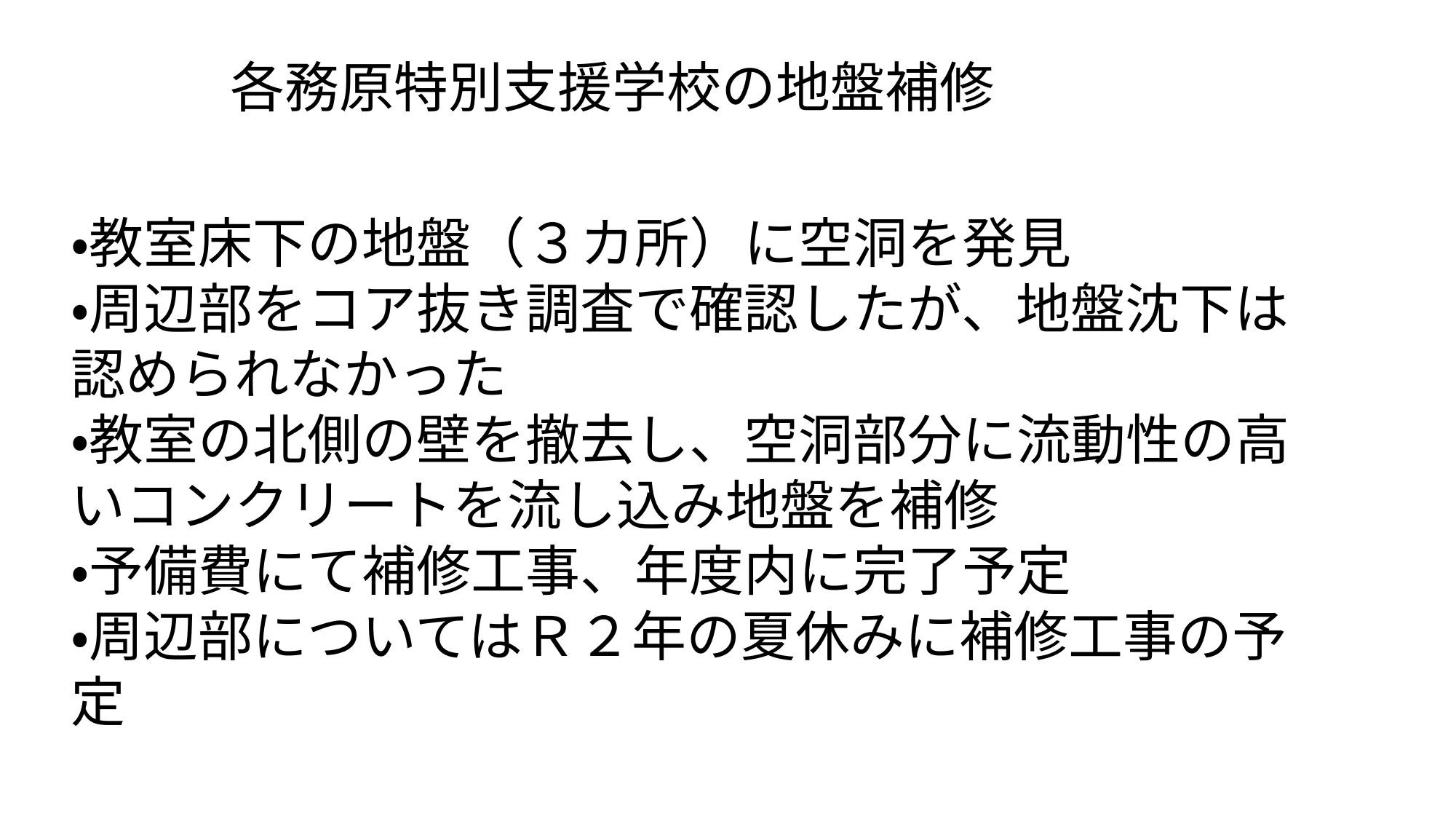

各務原特別支援学校の地盤補修
・教室床下の地盤（３カ所）に空洞を発見
・周辺部をコア抜き調査で確認したが、地盤沈下は認められなかった
・教室の北側の壁を撤去し、空洞部分に流動性の高いコンクリートを流し込み地盤を補修
・予備費にて補修工事、年度内に完了予定
・周辺部についてはＲ２年の夏休みに補修工事の予定